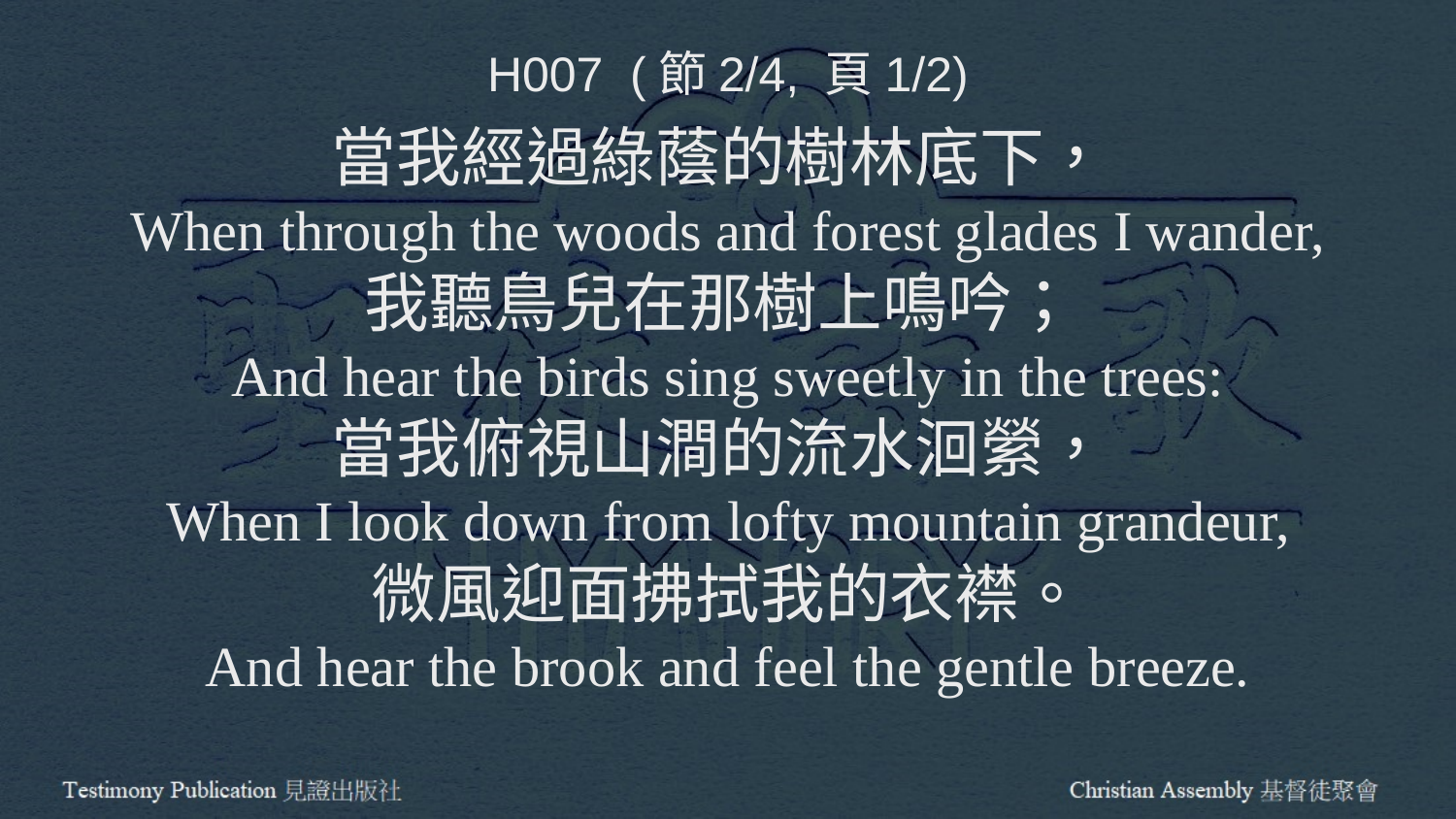

H007  (節2/4, 頁1/2)
當我經過綠蔭的樹林底下，
When through the woods and forest glades I wander,
我聽鳥兒在那樹上鳴吟；
And hear the birds sing sweetly in the trees:
當我俯視山澗的流水洄縈，
When I look down from lofty mountain grandeur,
微風迎面拂拭我的衣襟。
And hear the brook and feel the gentle breeze.